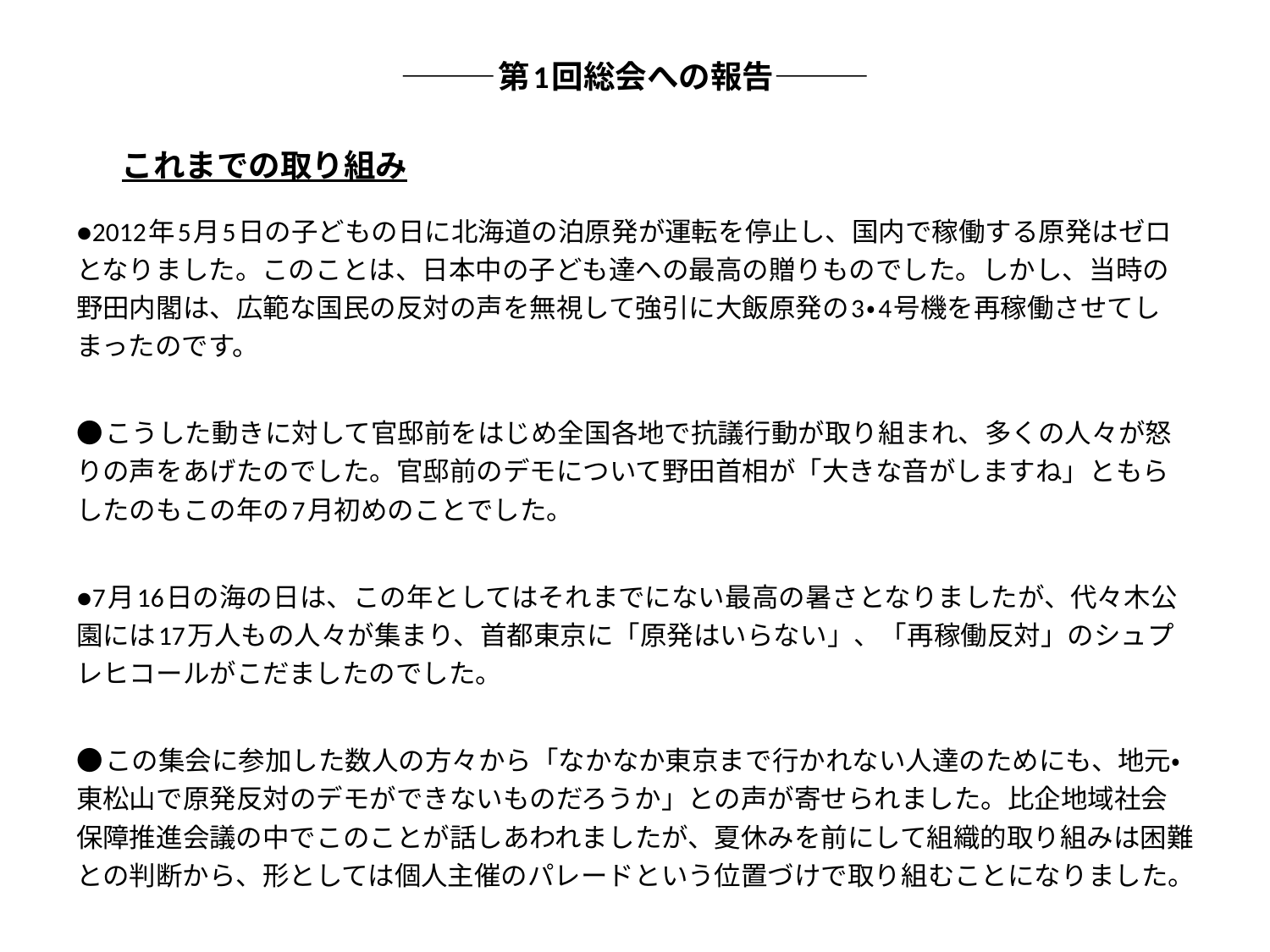

―――第1回総会への報告―――

	これまでの取り組み

●2012年5月5日の子どもの日に北海道の泊原発が運転を停止し、国内で稼働する原発はゼロとなりました。このことは、日本中の子ども達への最高の贈りものでした。しかし、当時の野田内閣は、広範な国民の反対の声を無視して強引に大飯原発の3・4号機を再稼働させてしまったのです。

●こうした動きに対して官邸前をはじめ全国各地で抗議行動が取り組まれ、多くの人々が怒りの声をあげたのでした。官邸前のデモについて野田首相が「大きな音がしますね」ともらしたのもこの年の7月初めのことでした。

●7月16日の海の日は、この年としてはそれまでにない最高の暑さとなりましたが、代々木公園には17万人もの人々が集まり、首都東京に「原発はいらない」、「再稼働反対」のシュプレヒコールがこだましたのでした。

●この集会に参加した数人の方々から「なかなか東京まで行かれない人達のためにも、地元・東松山で原発反対のデモができないものだろうか」との声が寄せられました。比企地域社会保障推進会議の中でこのことが話しあわれましたが、夏休みを前にして組織的取り組みは困難との判断から、形としては個人主催のパレードという位置づけで取り組むことになりました。